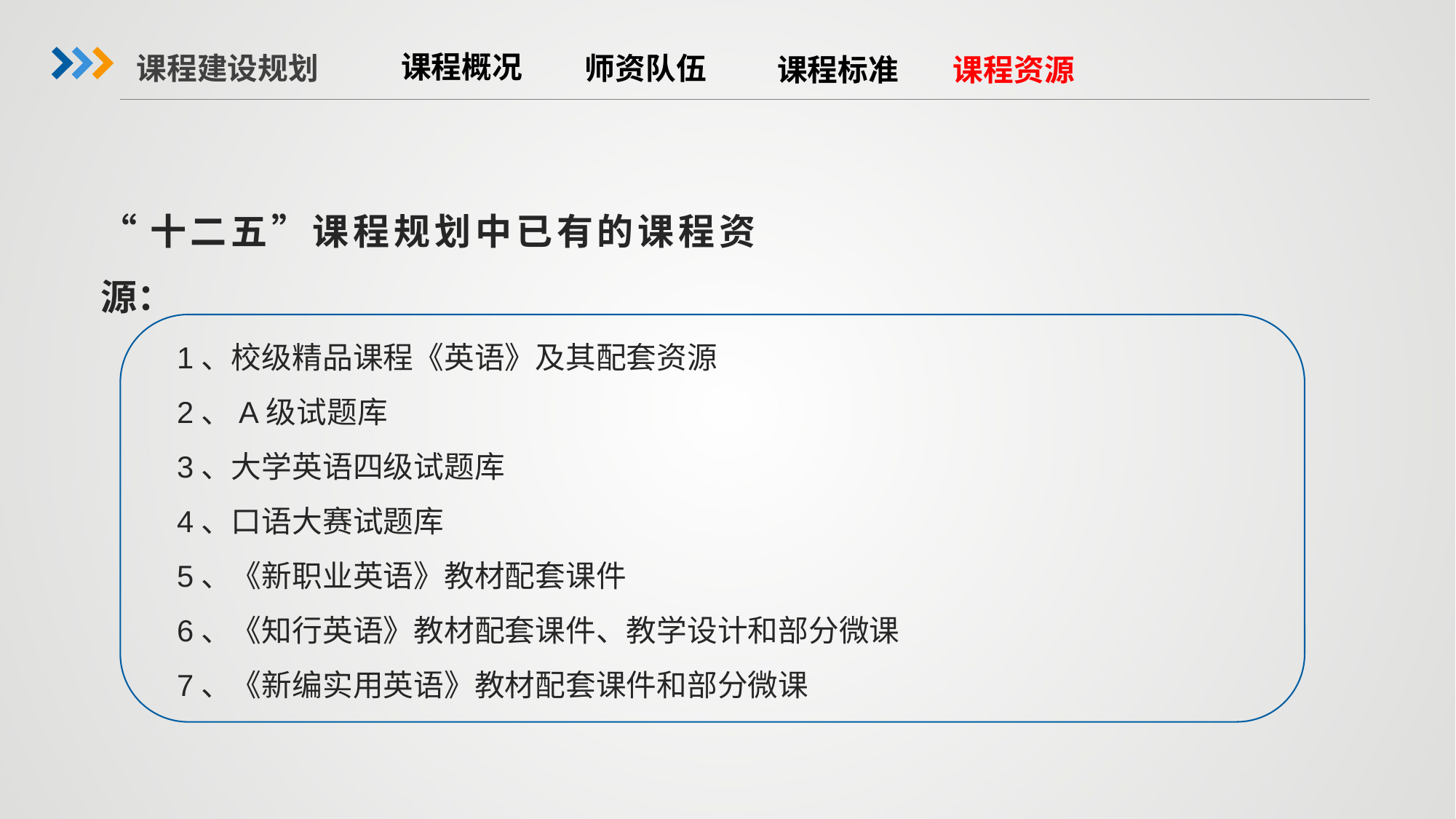

课程建设规划
课程概况
师资队伍
课程标准
课程资源
“十二五”课程规划中已有的课程资源：

1、校级精品课程《英语》及其配套资源
2、A级试题库
3、大学英语四级试题库
4、口语大赛试题库
5、《新职业英语》教材配套课件
6、《知行英语》教材配套课件、教学设计和部分微课
7、《新编实用英语》教材配套课件和部分微课